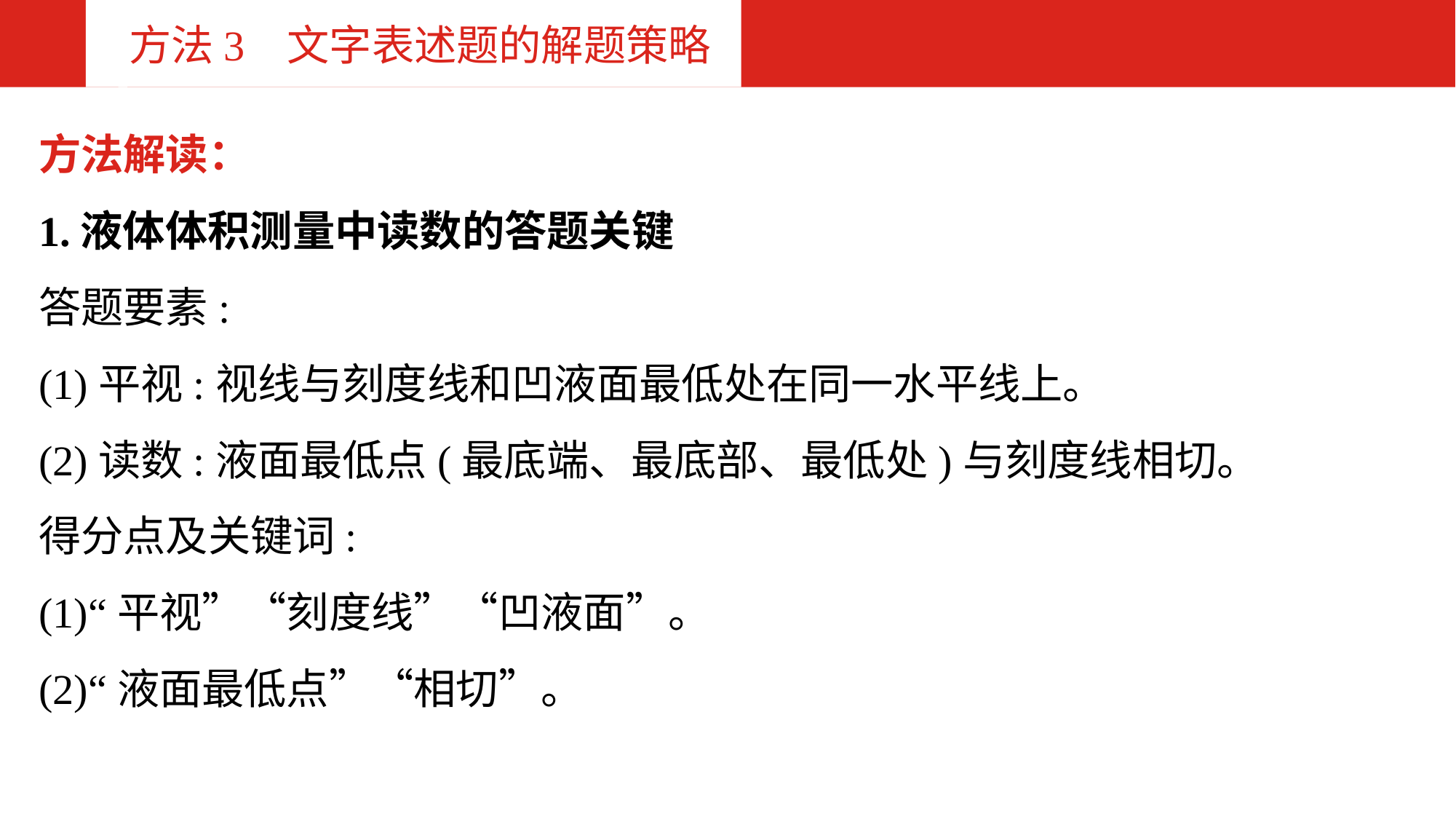

方法3   文字表述题的解题策略

方法解读：
1.液体体积测量中读数的答题关键
答题要素:
(1)平视:视线与刻度线和凹液面最低处在同一水平线上。
(2)读数:液面最低点(最底端、最底部、最低处)与刻度线相切。
得分点及关键词:
(1)“平视”“刻度线”“凹液面”。
(2)“液面最低点”“相切”。